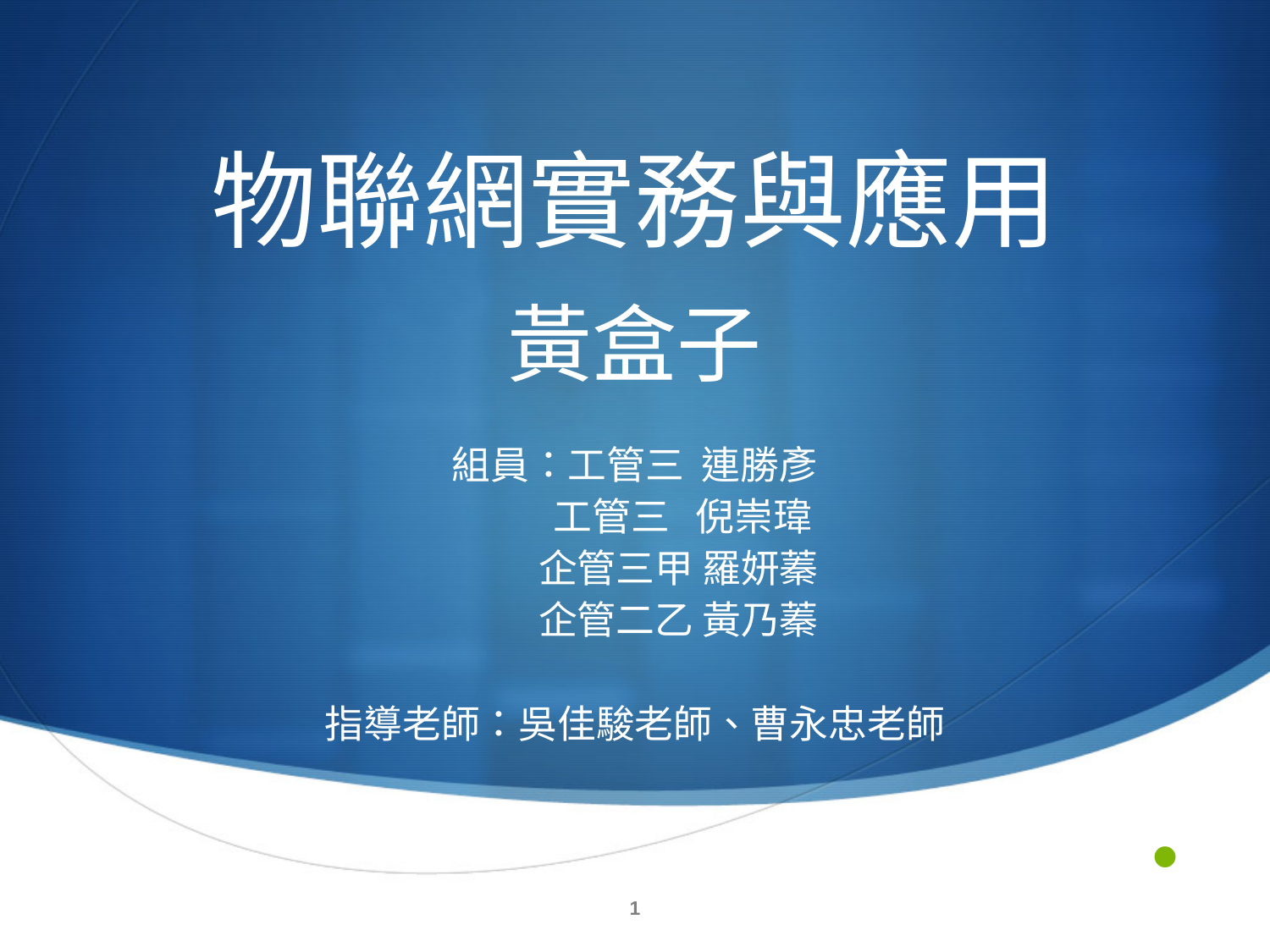

# 物聯網實務與應用 黃盒子
組員：工管三  連勝彥
          工管三   倪崇瑋
         企管三甲 羅妍蓁
         企管二乙 黃乃蓁

指導老師：吳佳駿老師、曹永忠老師

1